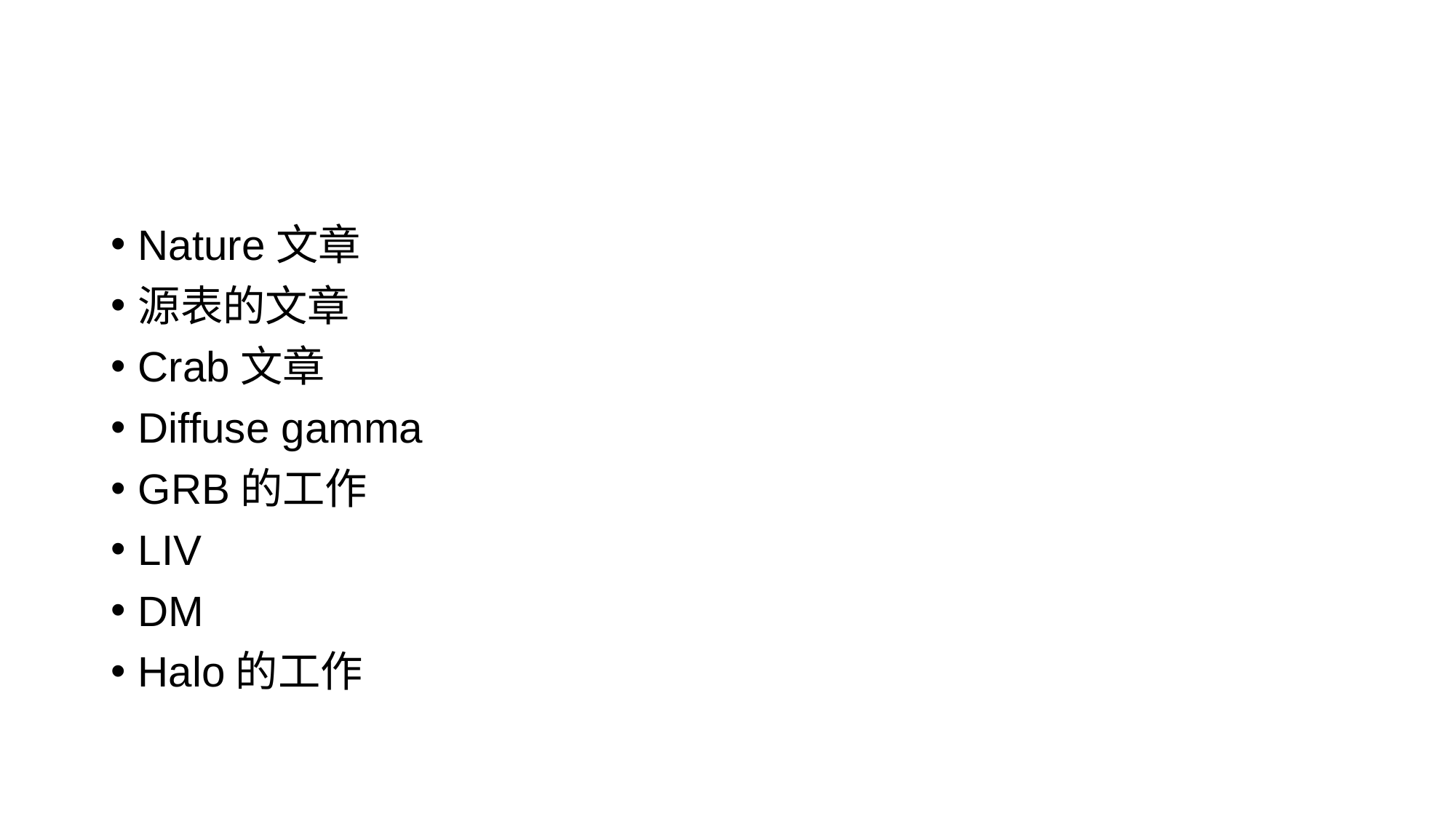

#
Nature文章
源表的文章
Crab文章
Diffuse gamma
GRB的工作
LIV
DM
Halo的工作